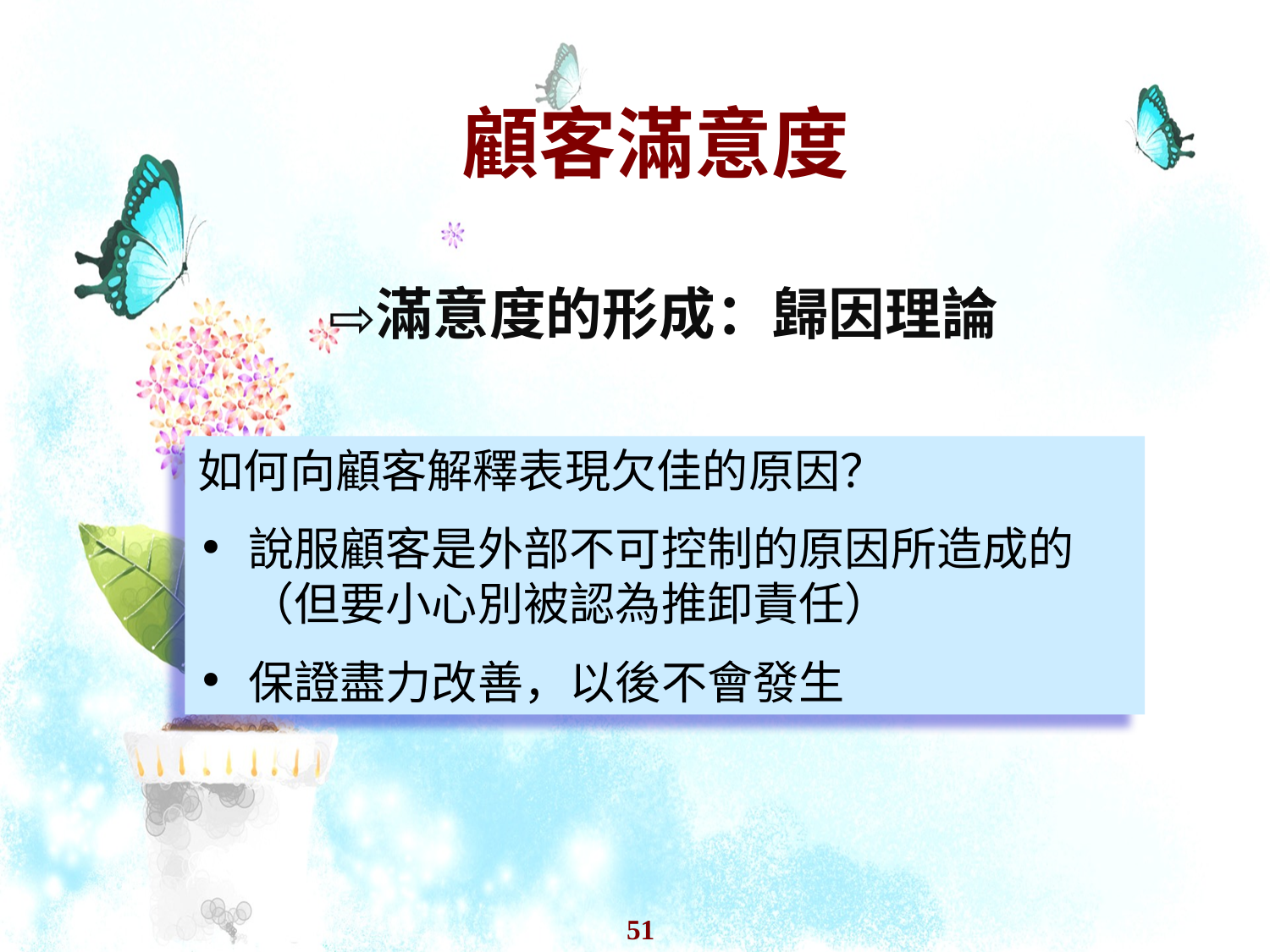

顧客滿意度
滿意度的形成：歸因理論
如何向顧客解釋表現欠佳的原因？
說服顧客是外部不可控制的原因所造成的（但要小心別被認為推卸責任）
保證盡力改善，以後不會發生